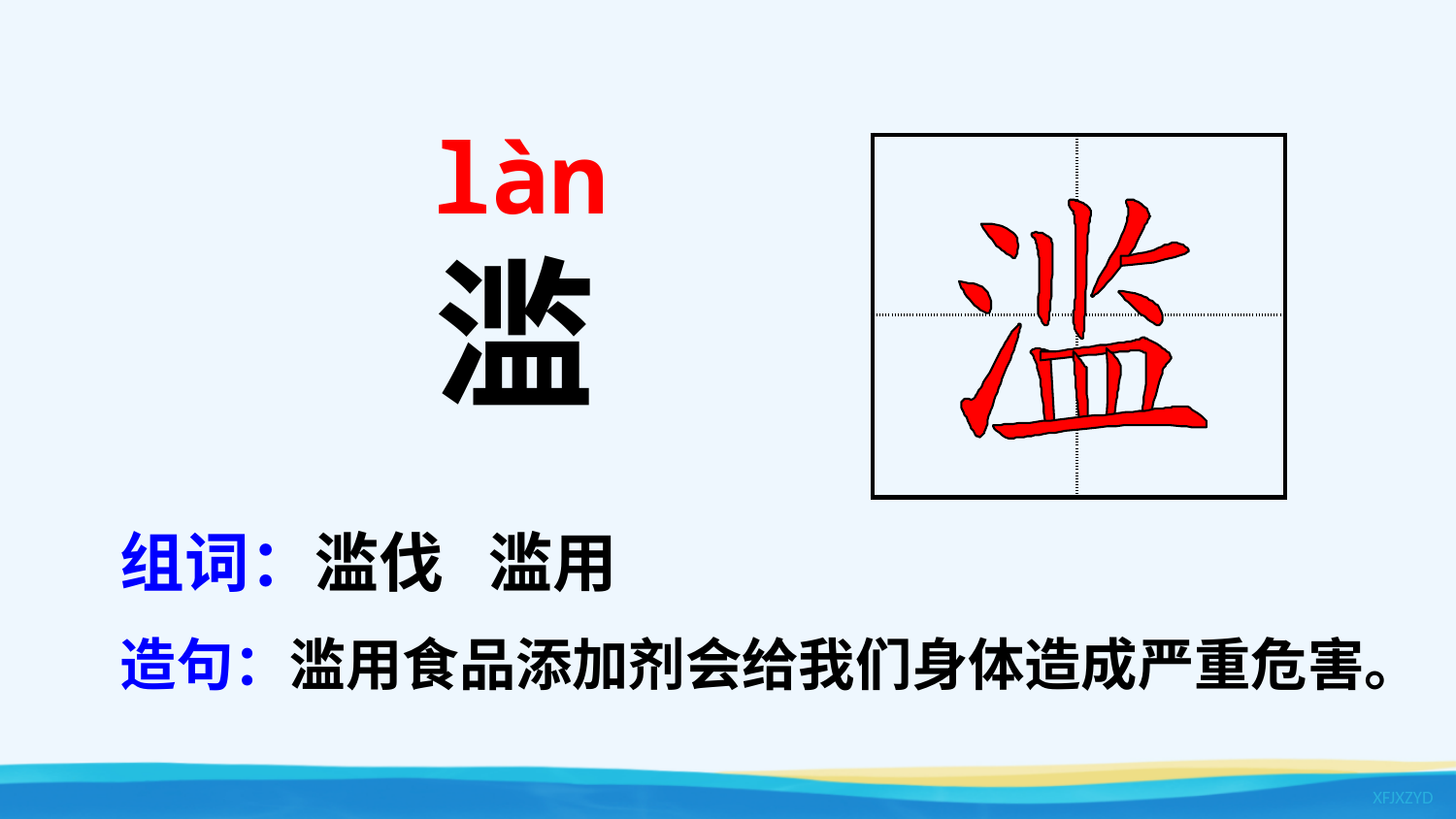

làn
|  |  |
| --- | --- |
|  |  |

滥

组词：滥伐   滥用
造句：滥用食品添加剂会给我们身体造成严重危害。